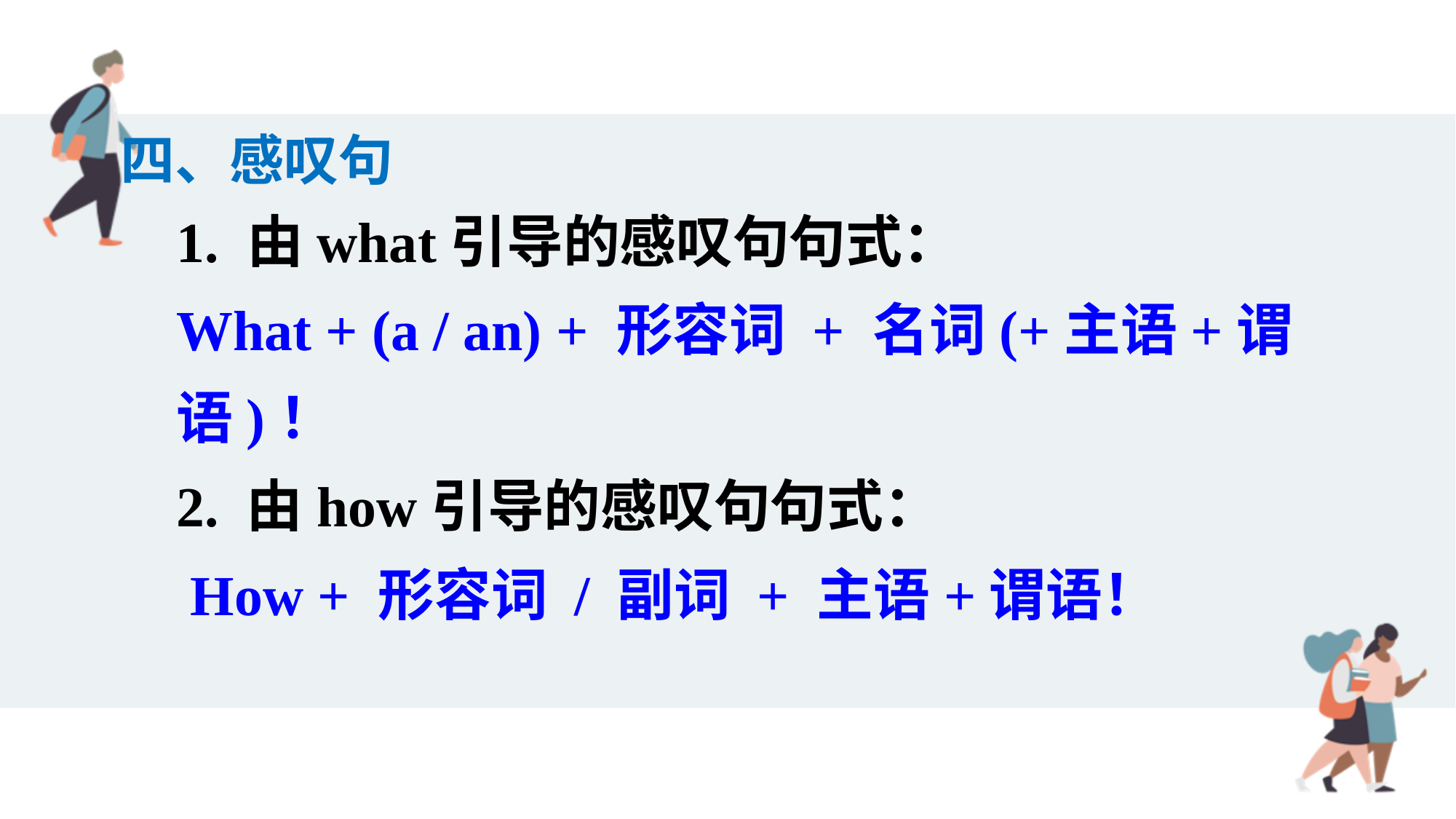

四、感叹句
1. 由what引导的感叹句句式：
What + (a / an) + 形容词 + 名词(+主语+谓语)！
2. 由how引导的感叹句句式：
 How + 形容词 / 副词 + 主语+谓语！